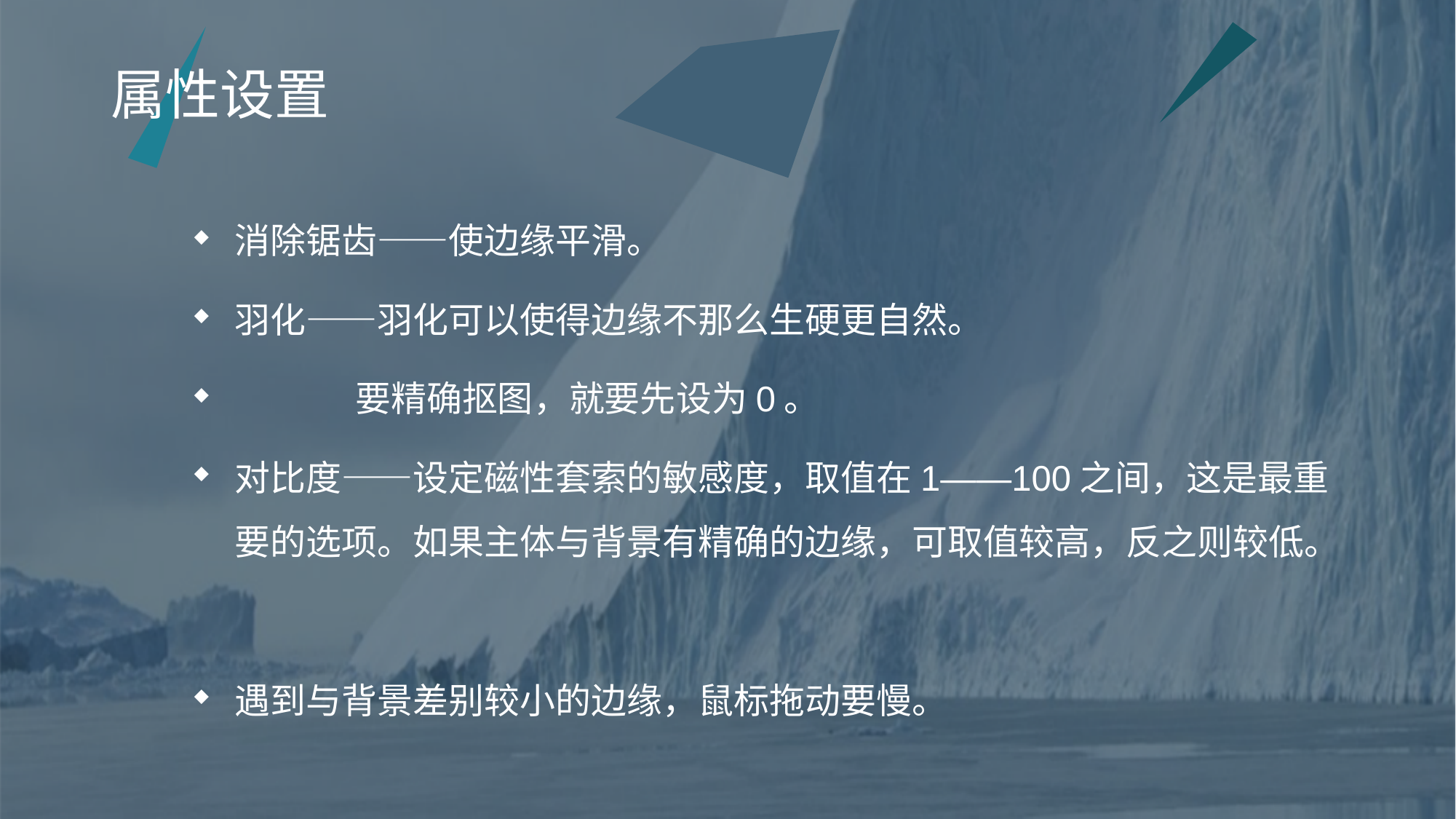

# 属性设置
消除锯齿——使边缘平滑。
羽化——羽化可以使得边缘不那么生硬更自然。
              要精确抠图，就要先设为0。
对比度——设定磁性套索的敏感度，取值在1——100之间，这是最重要的选项。如果主体与背景有精确的边缘，可取值较高，反之则较低。

遇到与背景差别较小的边缘，鼠标拖动要慢。